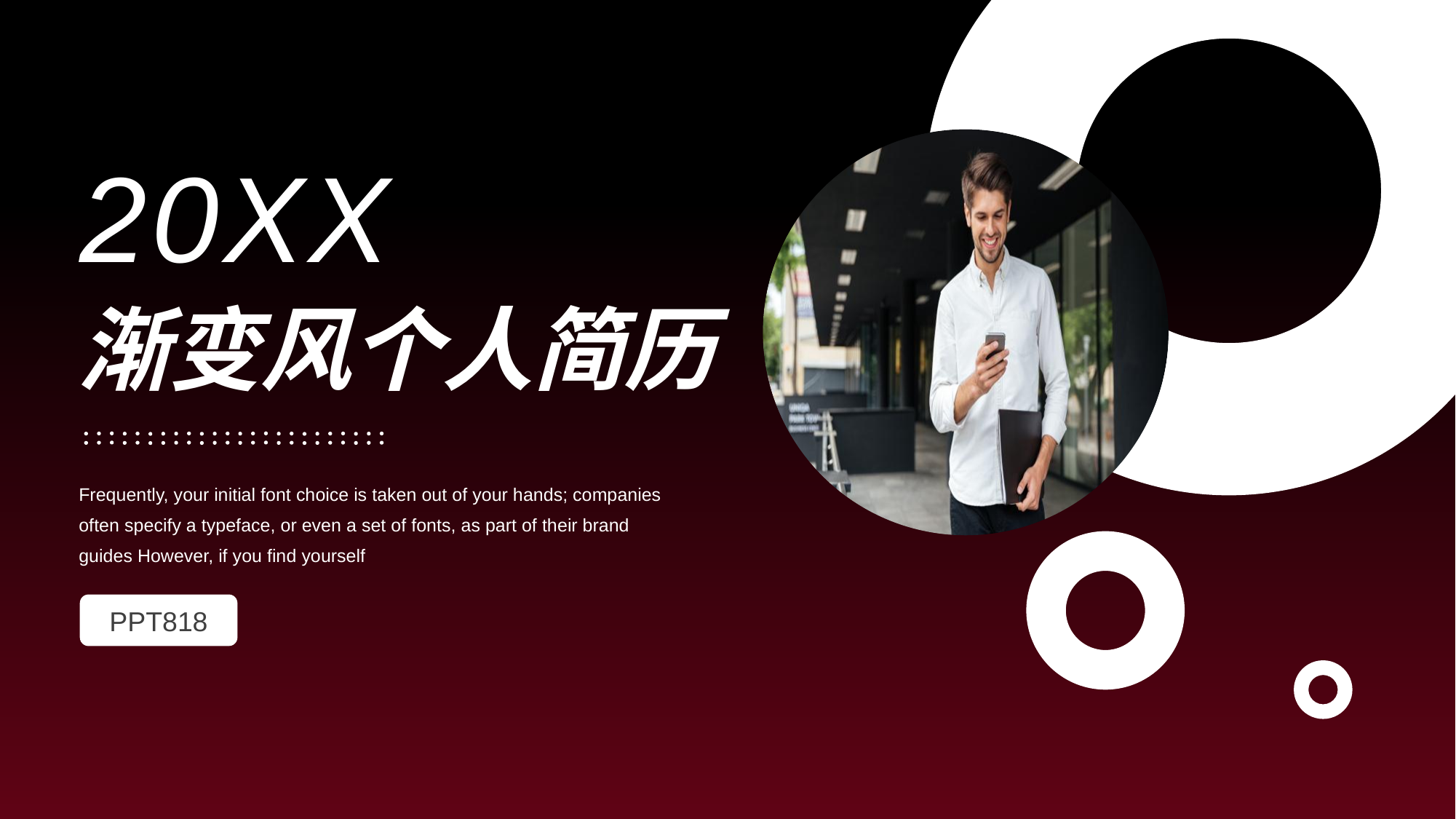

20XX
渐变风个人简历

Frequently, your initial font choice is taken out of your hands; companies often specify a typeface, or even a set of fonts, as part of their brand guides However, if you find yourself

PPT818